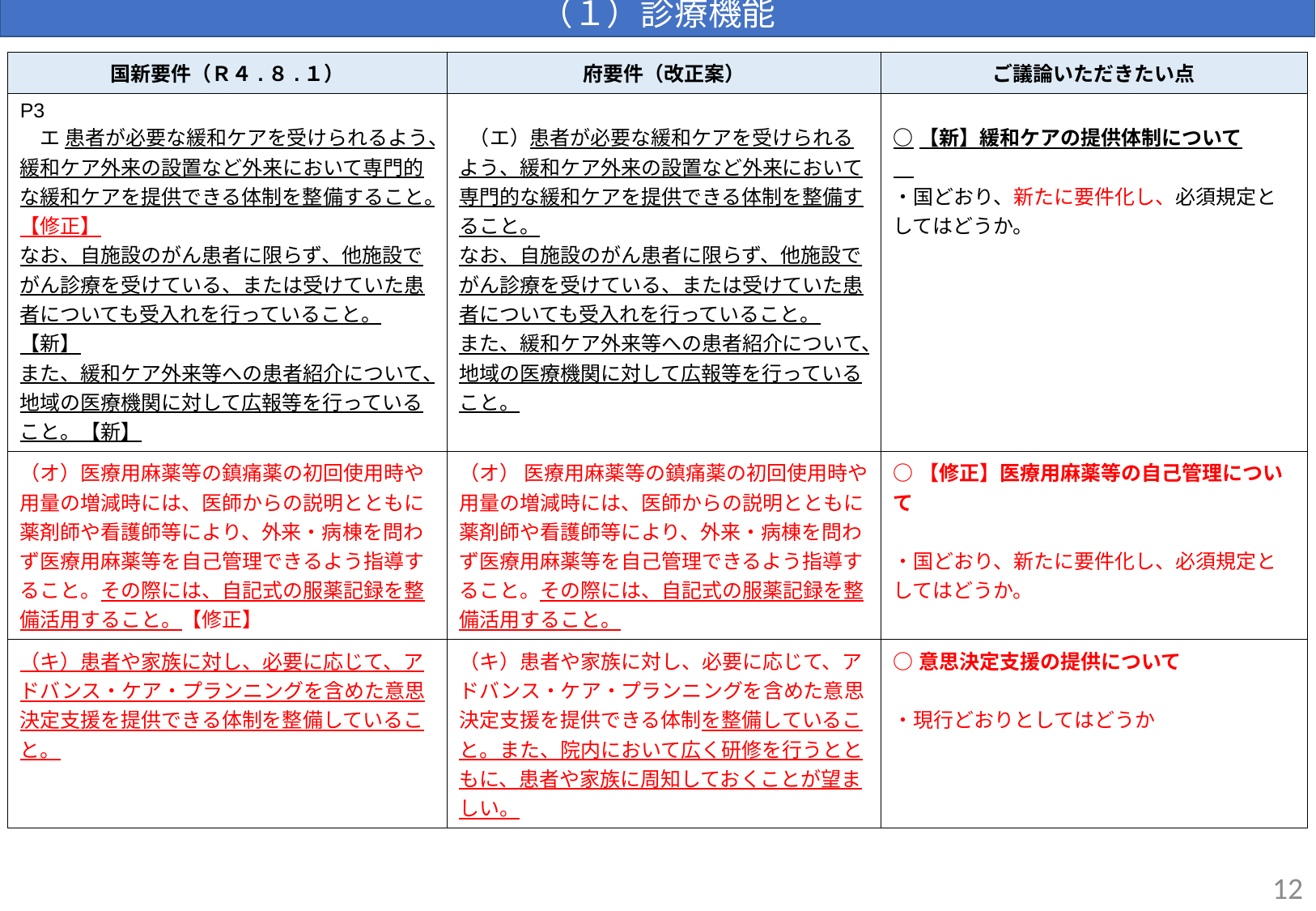

（１）診療機能
| 国新要件（Ｒ４.８.１） | 府要件（改正案） | ご議論いただきたい点 |
| --- | --- | --- |
| P3 　エ 患者が必要な緩和ケアを受けられるよう、緩和ケア外来の設置など外来において専門的な緩和ケアを提供できる体制を整備すること。【修正】 なお、自施設のがん患者に限らず、他施設でがん診療を受けている、または受けていた患者についても受入れを行っていること。【新】 また、緩和ケア外来等への患者紹介について、地域の医療機関に対して広報等を行っていること。【新】 | （エ）患者が必要な緩和ケアを受けられるよう、緩和ケア外来の設置など外来において専門的な緩和ケアを提供できる体制を整備すること。 なお、自施設のがん患者に限らず、他施設でがん診療を受けている、または受けていた患者についても受入れを行っていること。 また、緩和ケア外来等への患者紹介について、地域の医療機関に対して広報等を行っていること。 | ○【新】緩和ケアの提供体制について 　 ・国どおり、新たに要件化し、必須規定としてはどうか。 |
| （オ）医療用麻薬等の鎮痛薬の初回使用時や用量の増減時には、医師からの説明とともに薬剤師や看護師等により、外来・病棟を問わず医療用麻薬等を自己管理できるよう指導すること。その際には、自記式の服薬記録を整備活用すること。【修正】 | （オ） 医療用麻薬等の鎮痛薬の初回使用時や用量の増減時には、医師からの説明とともに薬剤師や看護師等により、外来・病棟を問わず医療用麻薬等を自己管理できるよう指導すること。その際には、自記式の服薬記録を整備活用すること。 | ○【修正】医療用麻薬等の自己管理について 　 ・国どおり、新たに要件化し、必須規定としてはどうか。 |
| （キ）患者や家族に対し、必要に応じて、アドバンス・ケア・プランニングを含めた意思決定支援を提供できる体制を整備していること。 | （キ）患者や家族に対し、必要に応じて、アドバンス・ケア・プランニングを含めた意思決定支援を提供できる体制を整備していること。また、院内において広く研修を行うとともに、患者や家族に周知しておくことが望ましい。 | ○意思決定支援の提供について 　 ・現行どおりとしてはどうか |
12